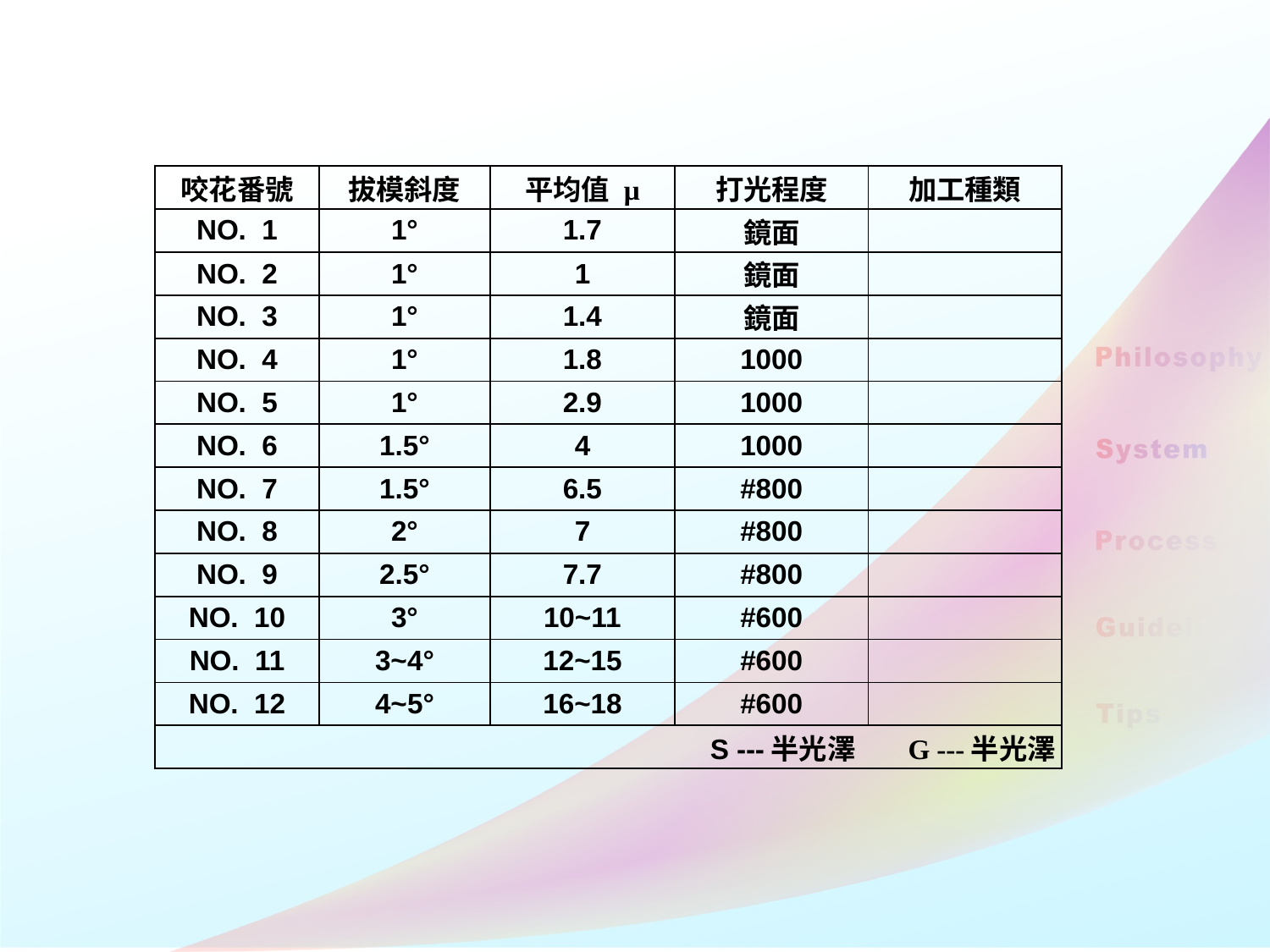

| 咬花番號 | 拔模斜度 | 平均值 μ | 打光程度 | 加工種類 |
| --- | --- | --- | --- | --- |
| NO.  1 | 1° | 1.7 | 鏡面 |  |
| NO.  2 | 1° | 1 | 鏡面 |  |
| NO.  3 | 1° | 1.4 | 鏡面 |  |
| NO.  4 | 1° | 1.8 | 1000 |  |
| NO.  5 | 1° | 2.9 | 1000 |  |
| NO.  6 | 1.5° | 4 | 1000 |  |
| NO.  7 | 1.5° | 6.5 | #800 |  |
| NO.  8 | 2° | 7 | #800 |  |
| NO.  9 | 2.5° | 7.7 | #800 |  |
| NO.  10 | 3° | 10~11 | #600 |  |
| NO.  11 | 3~4° | 12~15 | #600 |  |
| NO.  12 | 4~5° | 16~18 | #600 |  |
| S ---半光澤       G ---半光澤 |  |  |  |  |